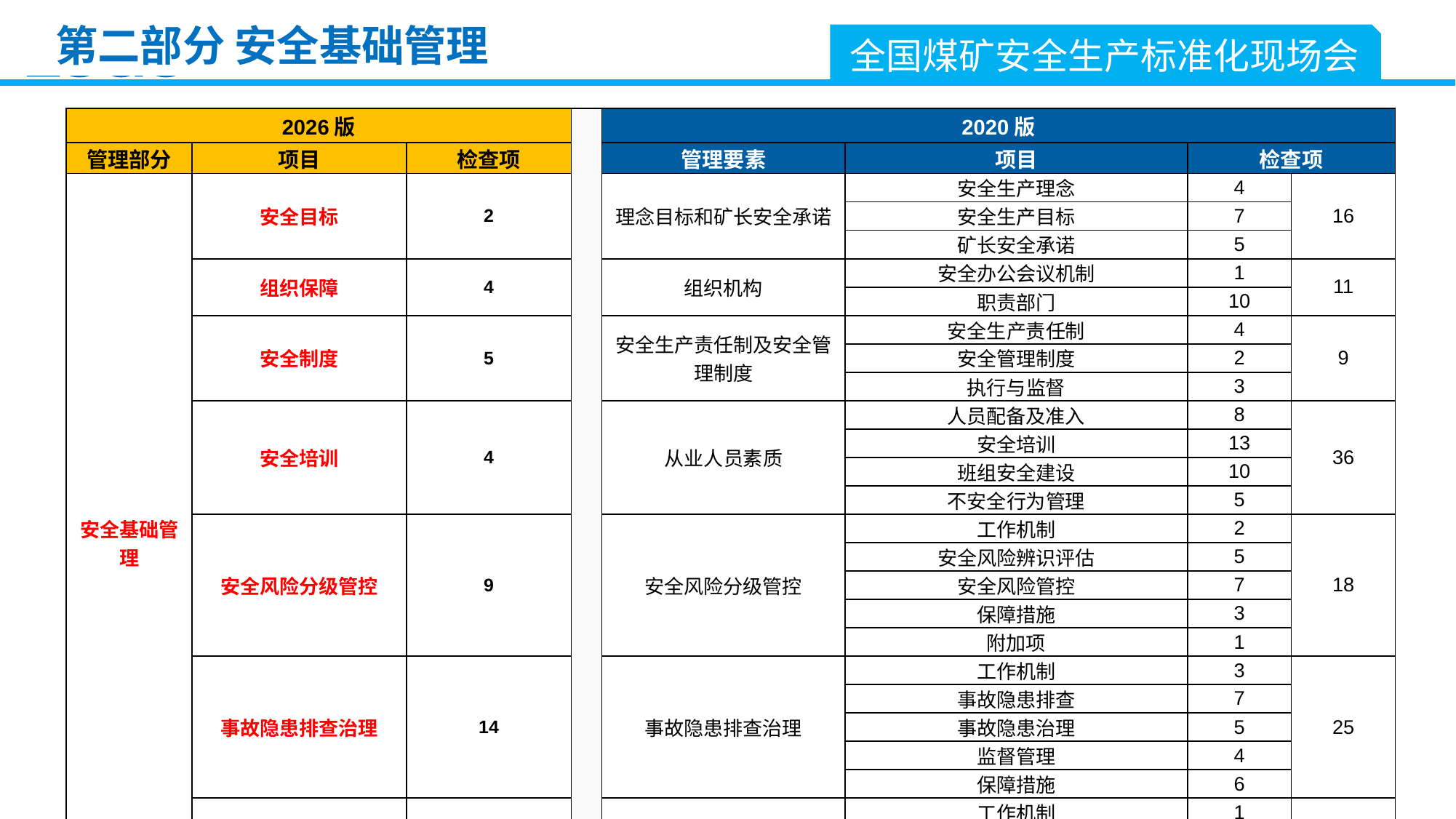

第二部分 安全基础管理

全国煤矿安全生产标准化现场会
| 2026版 |  |  |  | 2020版 |  |  |  |
| --- | --- | --- | --- | --- | --- | --- | --- |
| 管理部分 | 项目 | 检查项 |  | 管理要素 | 项目 | 检查项 |  |
| 安全基础管理 | 安全目标 | 2 |  | 理念目标和矿长安全承诺 | 安全生产理念 | 4 | 16 |
|  |  |  |  |  | 安全生产目标 | 7 |  |
|  |  |  |  |  | 矿长安全承诺 | 5 |  |
|  | 组织保障 | 4 |  | 组织机构 | 安全办公会议机制 | 1 | 11 |
|  |  |  |  |  | 职责部门 | 10 |  |
|  | 安全制度 | 5 |  | 安全生产责任制及安全管理制度 | 安全生产责任制 | 4 | 9 |
|  |  |  |  |  | 安全管理制度 | 2 |  |
|  |  |  |  |  | 执行与监督 | 3 |  |
|  | 安全培训 | 4 |  | 从业人员素质 | 人员配备及准入 | 8 | 36 |
|  |  |  |  |  | 安全培训 | 13 |  |
|  |  |  |  |  | 班组安全建设 | 10 |  |
|  |  |  |  |  | 不安全行为管理 | 5 |  |
|  | 安全风险分级管控 | 9 |  | 安全风险分级管控 | 工作机制 | 2 | 18 |
|  |  |  |  |  | 安全风险辨识评估 | 5 |  |
|  |  |  |  |  | 安全风险管控 | 7 |  |
|  |  |  |  |  | 保障措施 | 3 |  |
|  |  |  |  |  | 附加项 | 1 |  |
|  | 事故隐患排查治理 | 14 |  | 事故隐患排查治理 | 工作机制 | 3 | 25 |
|  |  |  |  |  | 事故隐患排查 | 7 |  |
|  |  |  |  |  | 事故隐患治理 | 5 |  |
|  |  |  |  |  | 监督管理 | 4 |  |
|  |  |  |  |  | 保障措施 | 6 |  |
|  | 持续改进 | 2 |  | 持续改进 | 工作机制 | 1 | 5 |
|  |  |  |  |  | 考核评价 | 2 |  |
|  |  |  |  |  | 持续改进 | 2 |  |
|  | 附加项 | 2 |  | / |  |  |  |
| 合计 |  | 42 |  | 合计 |  | 120 | 120 |